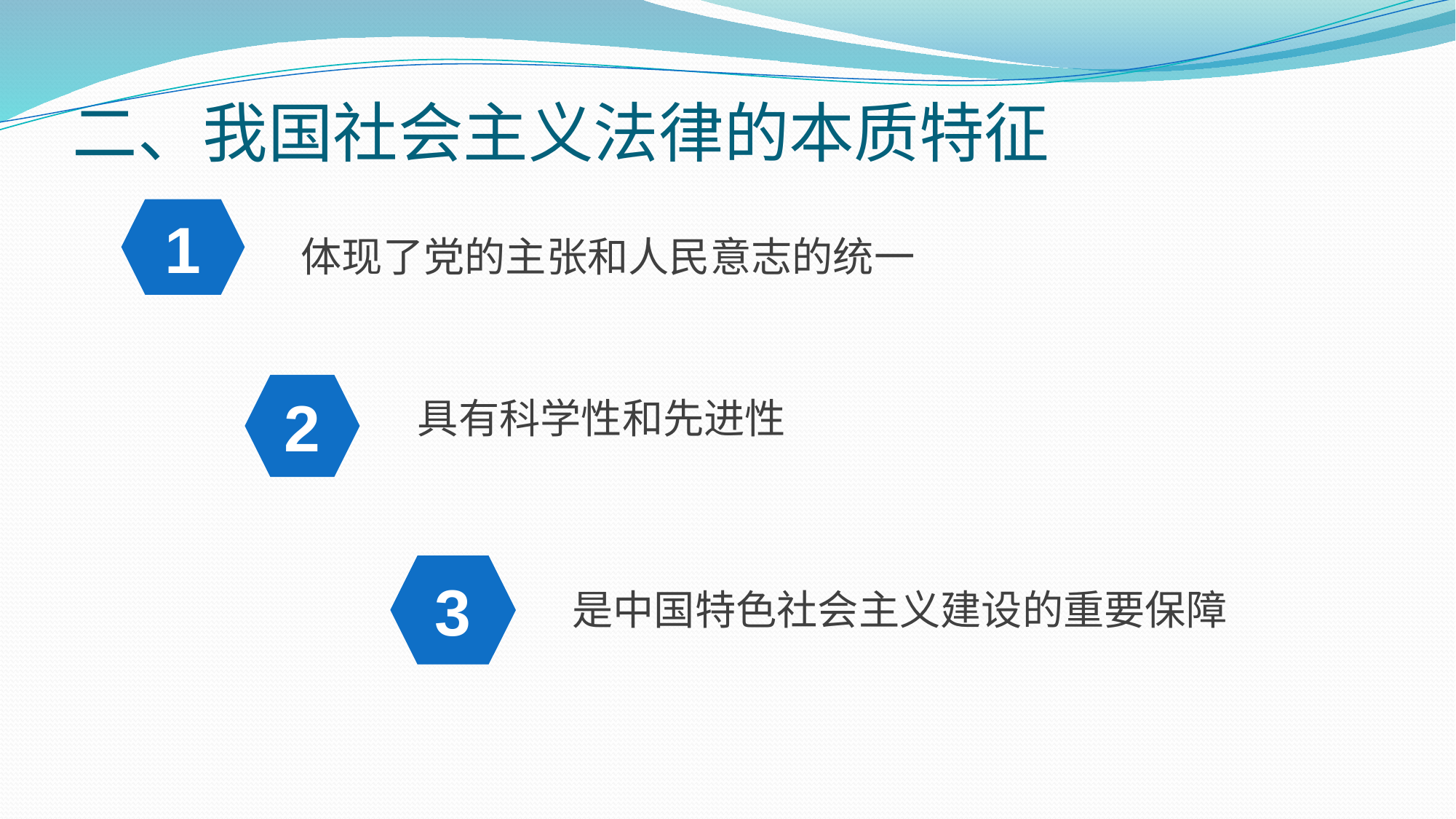

# 二、我国社会主义法律的本质特征
1
体现了党的主张和人民意志的统一
2
具有科学性和先进性
3
是中国特色社会主义建设的重要保障